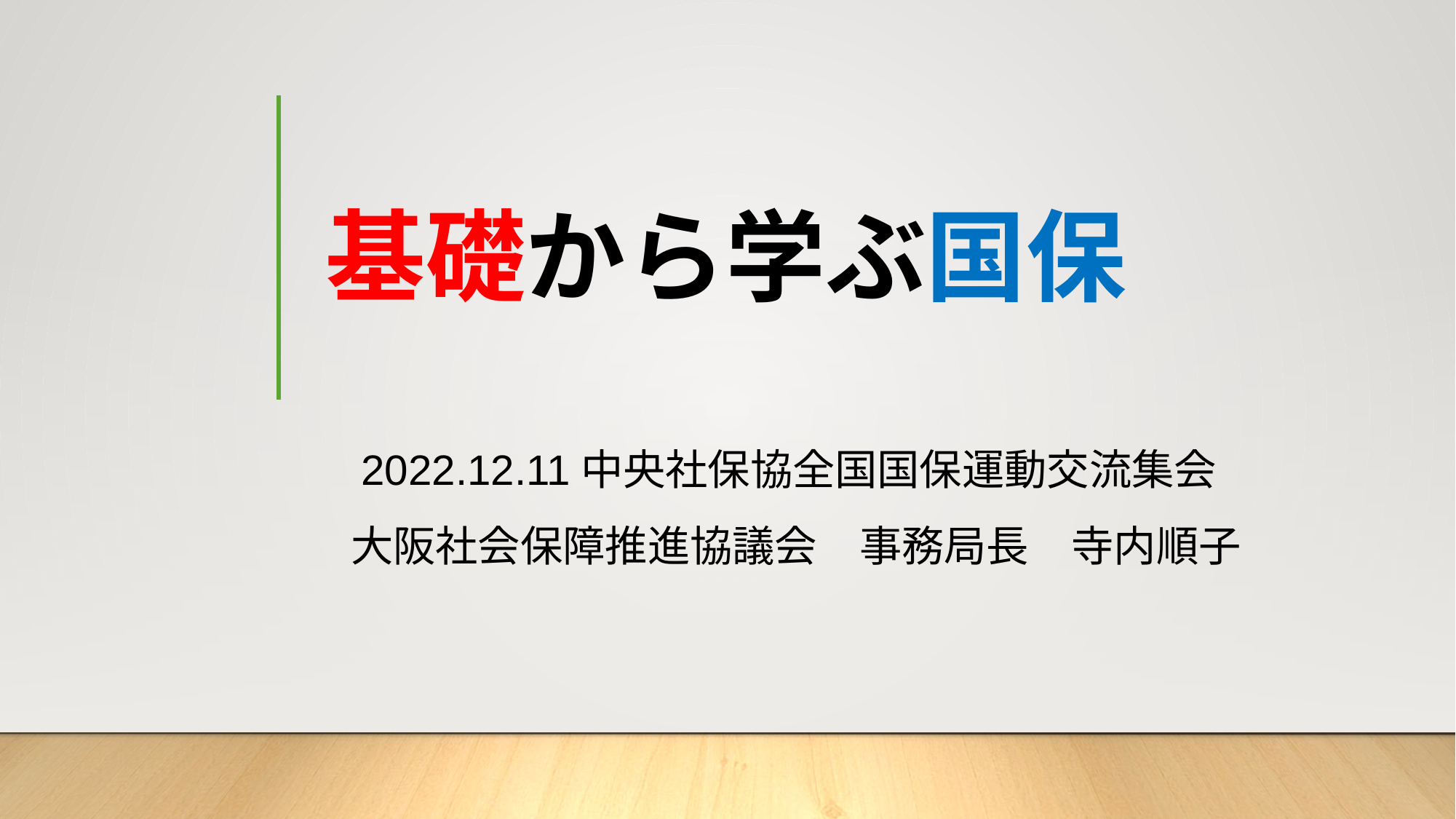

# 基礎から学ぶ国保
　2022.12.11中央社保協全国国保運動交流集会
　大阪社会保障推進協議会　事務局長　寺内順子